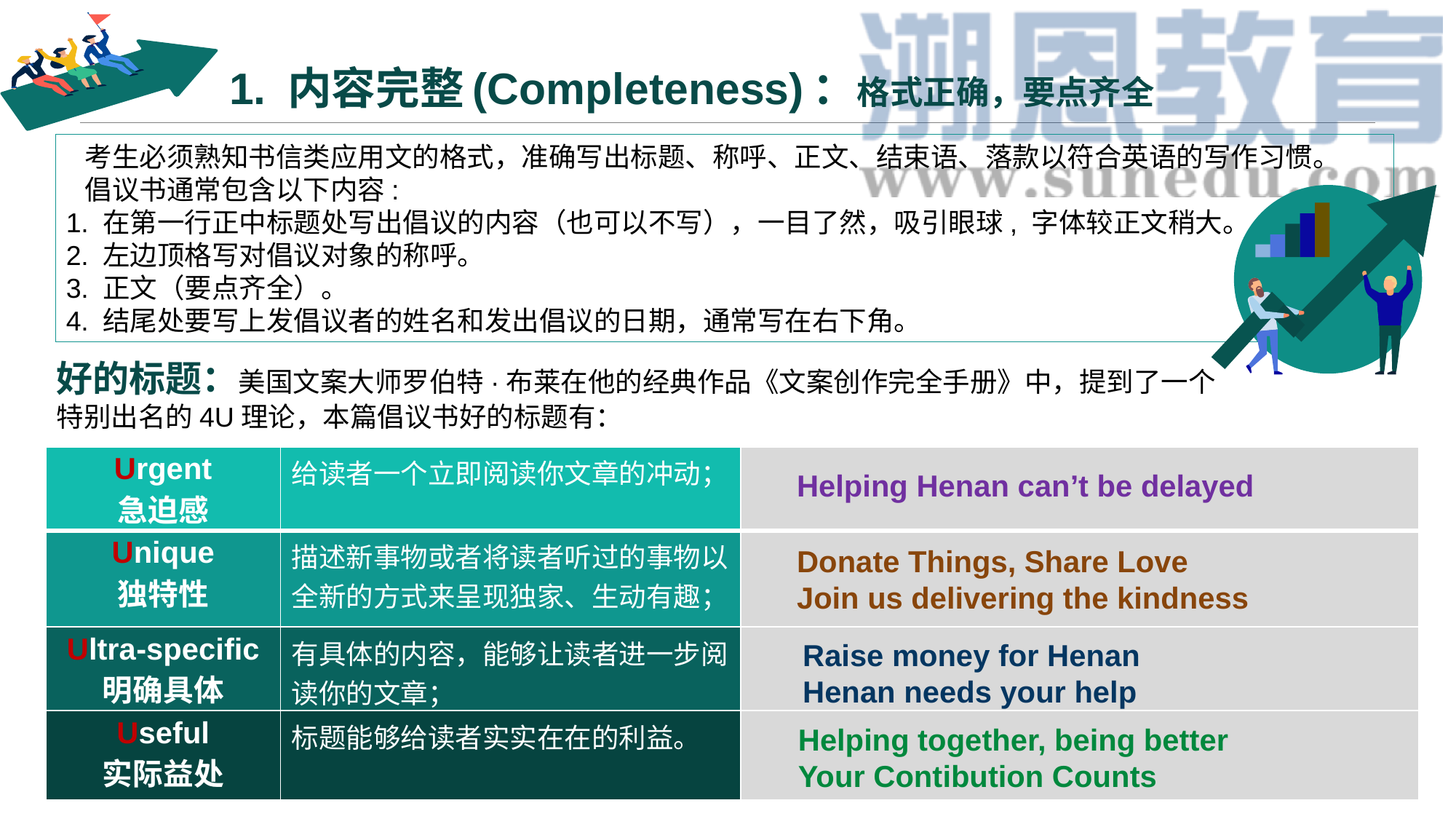

# 1. 内容完整(Completeness)：格式正确，要点齐全
  考生必须熟知书信类应用文的格式，准确写出标题、称呼、正文、结束语、落款以符合英语的写作习惯。
  倡议书通常包含以下内容:
1. 在第一行正中标题处写出倡议的内容（也可以不写），一目了然，吸引眼球, 字体较正文稍大。
2. 左边顶格写对倡议对象的称呼。
3. 正文（要点齐全）。
4. 结尾处要写上发倡议者的姓名和发出倡议的日期，通常写在右下角。

好的标题：美国文案大师罗伯特·布莱在他的经典作品《文案创作完全手册》中，提到了一个特别出名的4U理论，本篇倡议书好的标题有：
| Urgent 急迫感 | 给读者一个立即阅读你文章的冲动； |  |
| --- | --- | --- |
| Unique 独特性 | 描述新事物或者将读者听过的事物以全新的方式来呈现独家、生动有趣； |  |
| Ultra-specific 明确具体 | 有具体的内容，能够让读者进一步阅读你的文章； |  |
| Useful 实际益处 | 标题能够给读者实实在在的利益。 |  |
Helping Henan can’t be delayed
Donate Things, Share Love
Join us delivering the kindness
Raise money for Henan
Henan needs your help
Helping together, being better
Your Contibution Counts
8